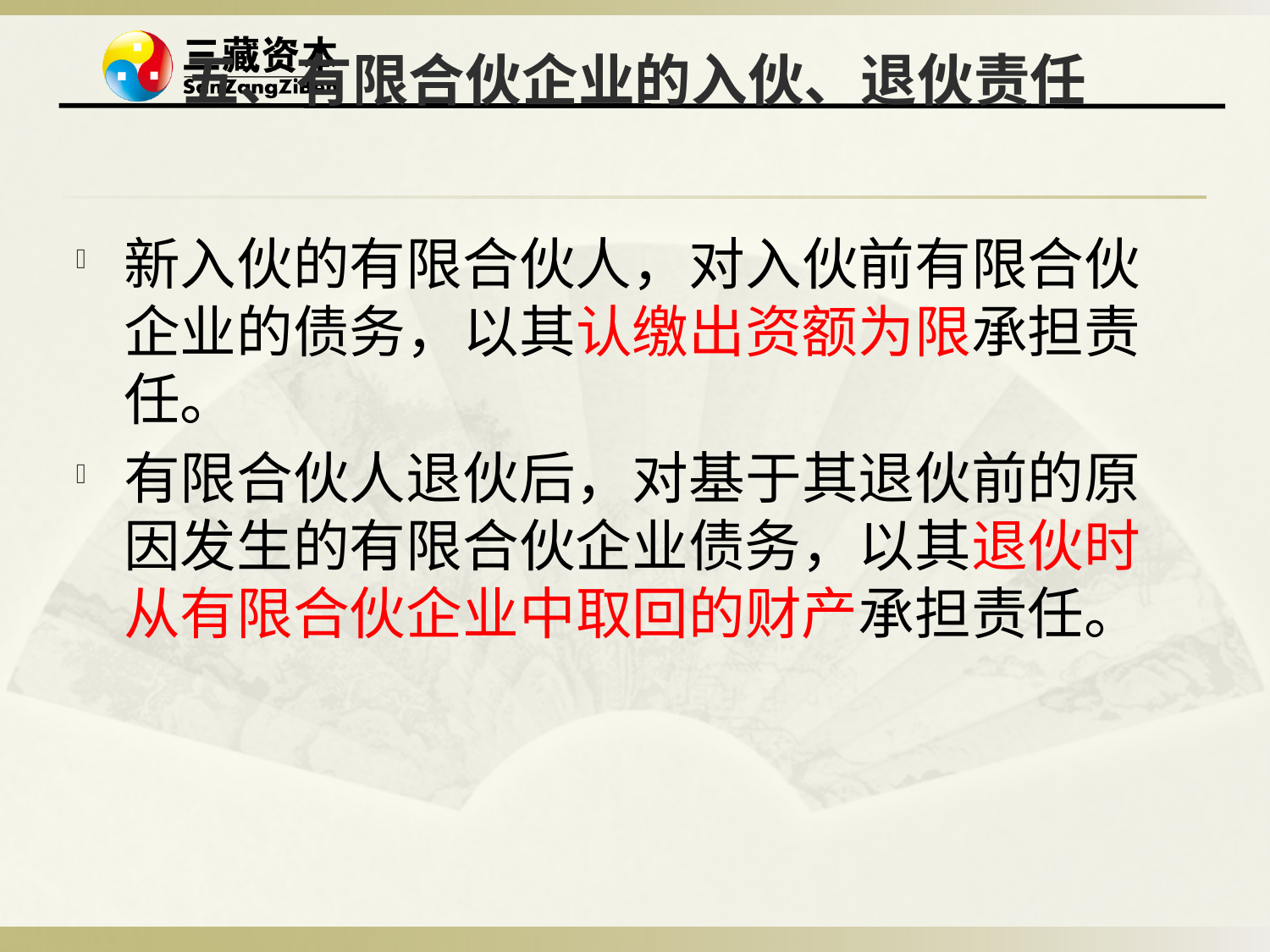

# 五、有限合伙企业的入伙、退伙责任
新入伙的有限合伙人，对入伙前有限合伙企业的债务，以其认缴出资额为限承担责任。
有限合伙人退伙后，对基于其退伙前的原因发生的有限合伙企业债务，以其退伙时从有限合伙企业中取回的财产承担责任。